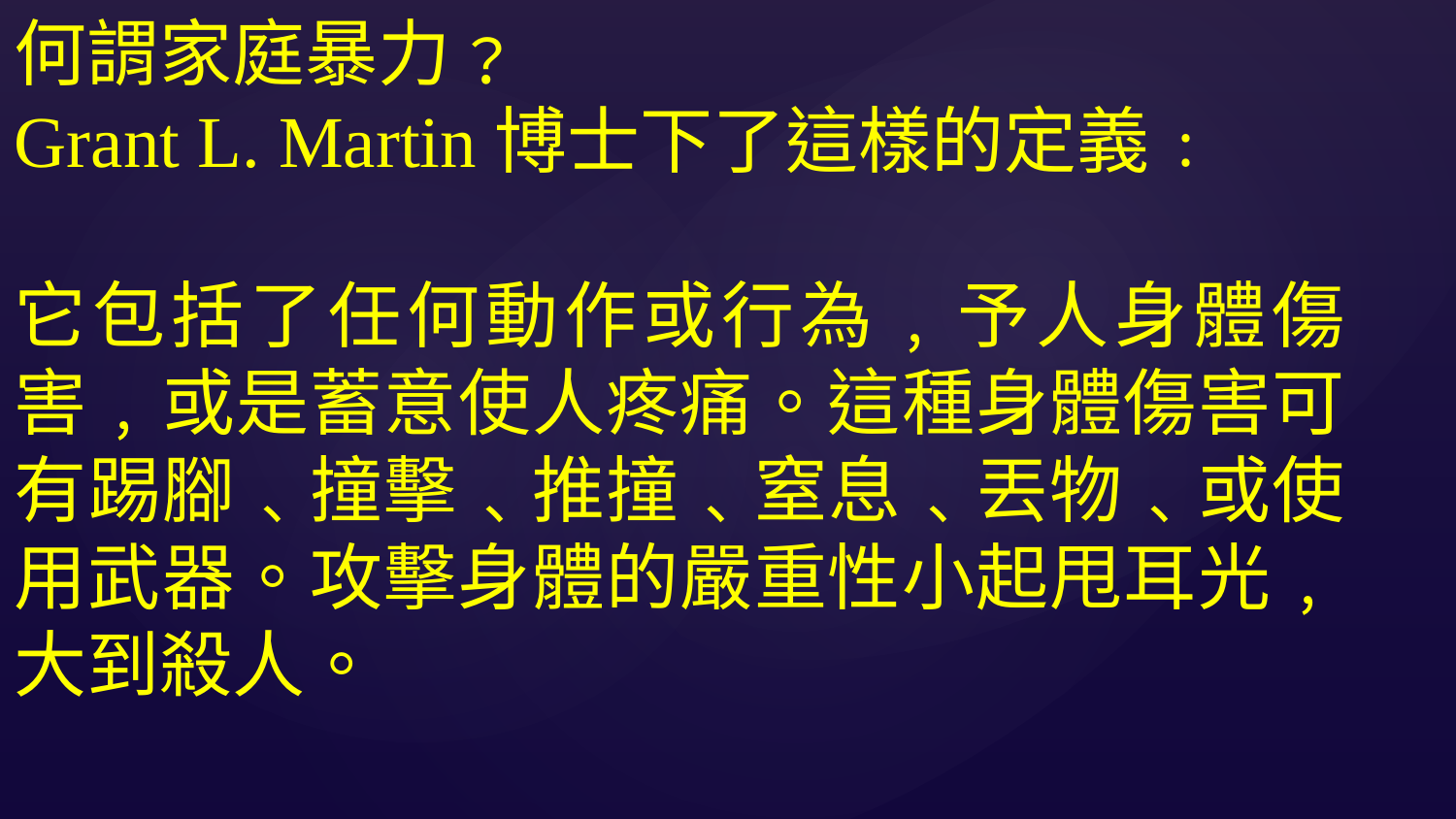

何謂家庭暴力﹖
Grant L. Martin博士下了這樣的定義﹕

它包括了任何動作或行為﹐予人身體傷害﹐或是蓄意使人疼痛。這種身體傷害可有踢腳﹑撞擊﹑推撞﹑窒息﹑丟物﹑或使用武器。攻擊身體的嚴重性小起甩耳光﹐大到殺人。